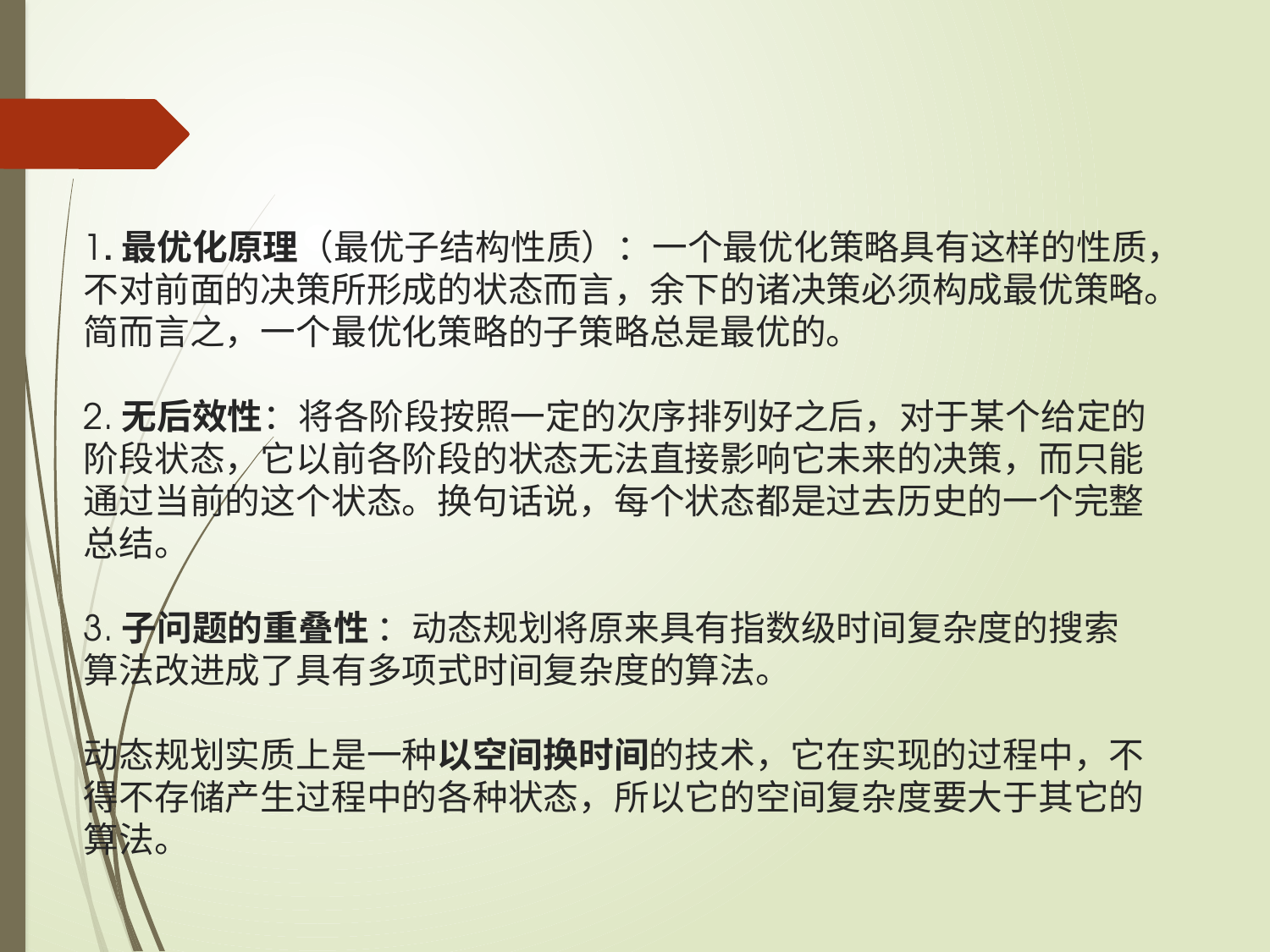

# 1.最优化原理（最优子结构性质）：一个最优化策略具有这样的性质，不对前面的决策所形成的状态而言，余下的诸决策必须构成最优策略。简而言之，一个最优化策略的子策略总是最优的。 2.无后效性：将各阶段按照一定的次序排列好之后，对于某个给定的阶段状态，它以前各阶段的状态无法直接影响它未来的决策，而只能通过当前的这个状态。换句话说，每个状态都是过去历史的一个完整总结。 3.子问题的重叠性 ：动态规划将原来具有指数级时间复杂度的搜索算法改进成了具有多项式时间复杂度的算法。 动态规划实质上是一种以空间换时间的技术，它在实现的过程中，不得不存储产生过程中的各种状态，所以它的空间复杂度要大于其它的算法。